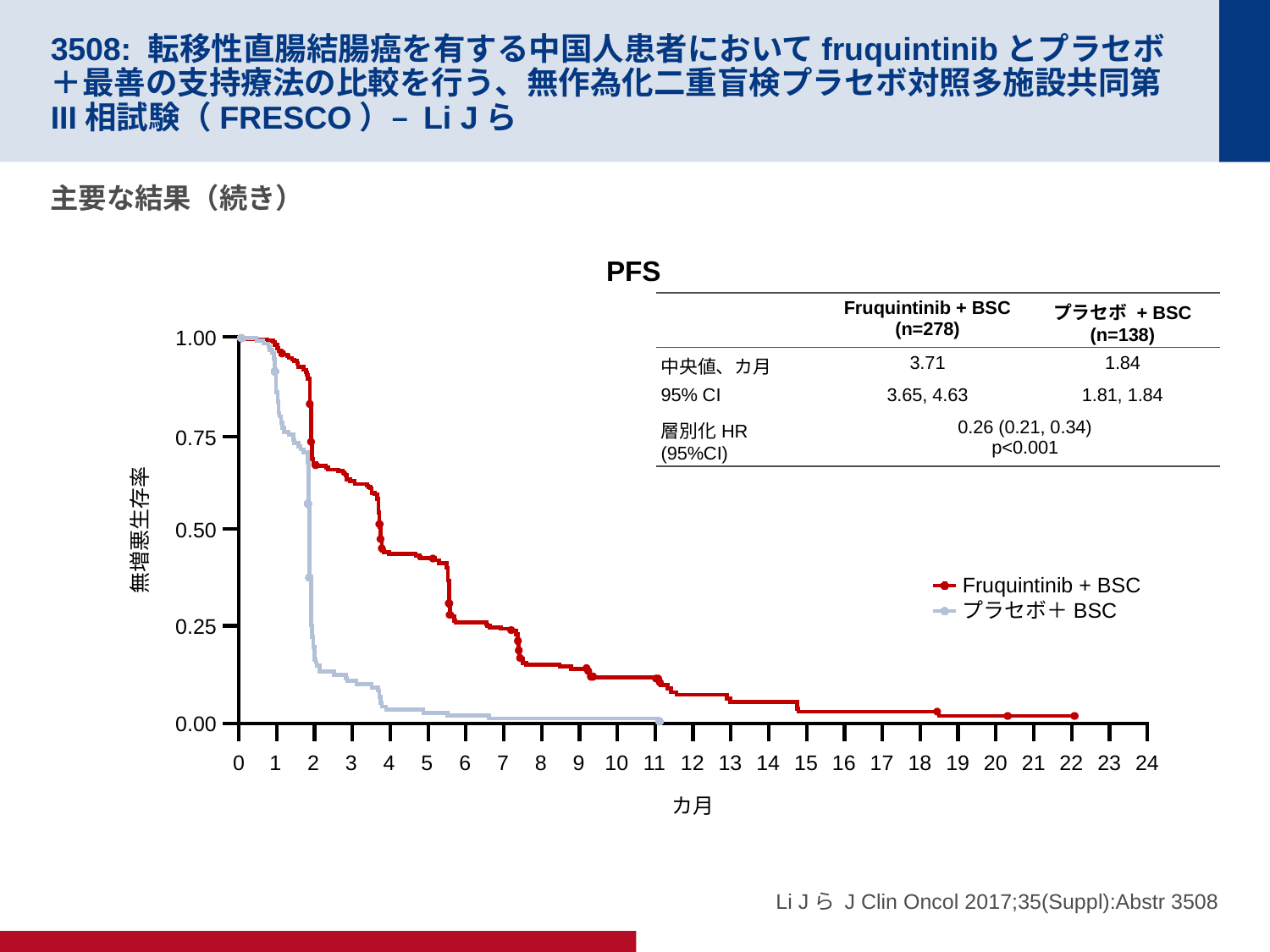

# 3508: 転移性直腸結腸癌を有する中国人患者においてfruquintinibとプラセボ＋最善の支持療法の比較を行う、無作為化二重盲検プラセボ対照多施設共同第III相試験（FRESCO）– Li Jら
主要な結果（続き）
PFS
|  | Fruquintinib + BSC (n=278) | プラセボ + BSC (n=138) |
| --- | --- | --- |
| 中央値、カ月 | 3.71 | 1.84 |
| 95% CI | 3.65, 4.63 | 1.81, 1.84 |
| 層別化HR (95%CI) | 0.26 (0.21, 0.34) p<0.001 |  |
1.00

0.75
0.50
無増悪生存率

Fruquintinib + BSC
プラセボ＋BSC

0.25

0.00

0
1
2
3
4
5
6
7
8
9
10
11
12
13
14
15
16
17
18
19
20
21
22
23
24
カ月
Li Jら J Clin Oncol 2017;35(Suppl):Abstr 3508